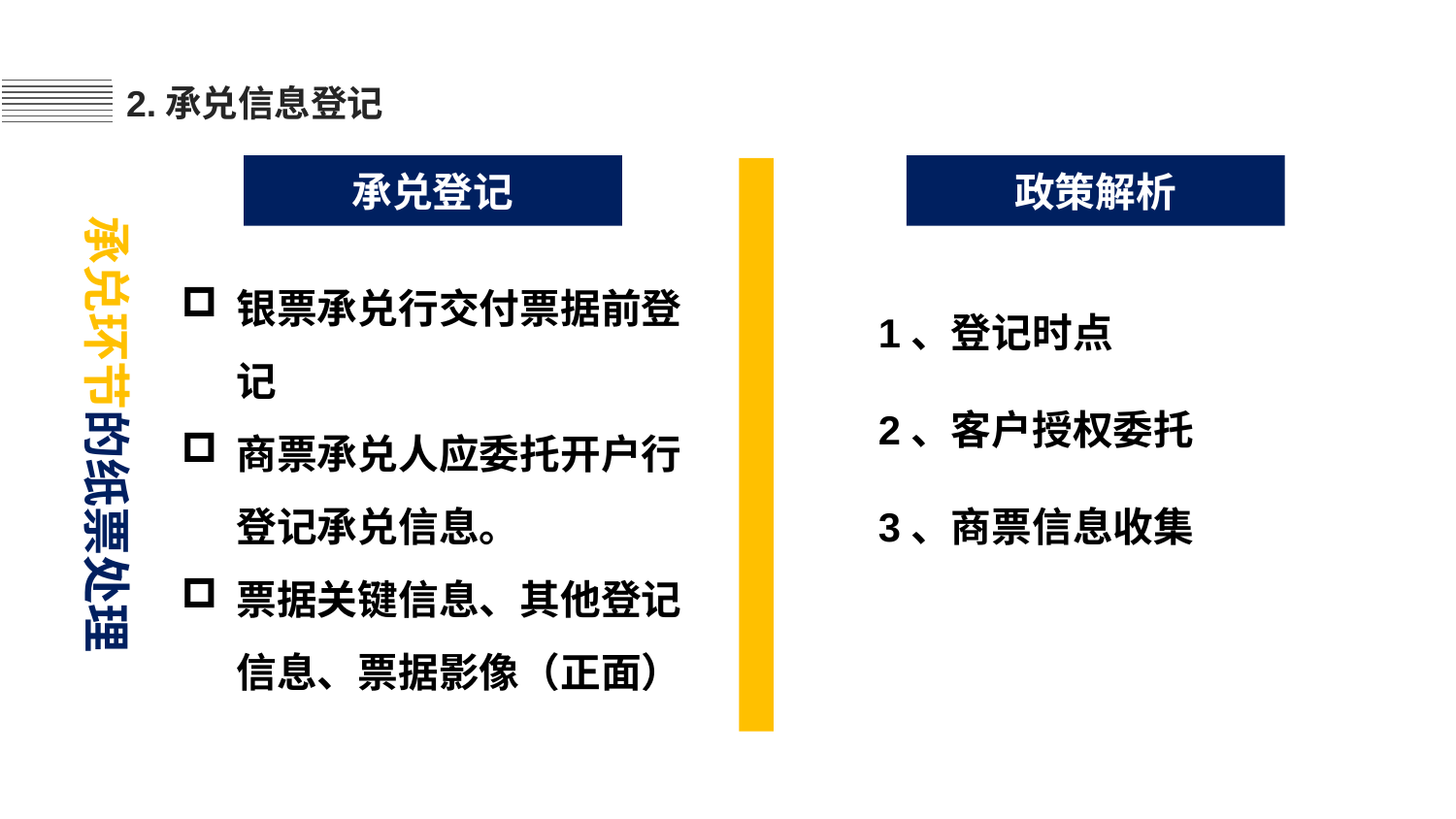

2.承兑信息登记
承兑登记
政策解析

承兑环节的纸票处理

银票承兑行交付票据前登记
商票承兑人应委托开户行登记承兑信息。
票据关键信息、其他登记信息、票据影像（正面）
1、登记时点
2、客户授权委托
3、商票信息收集